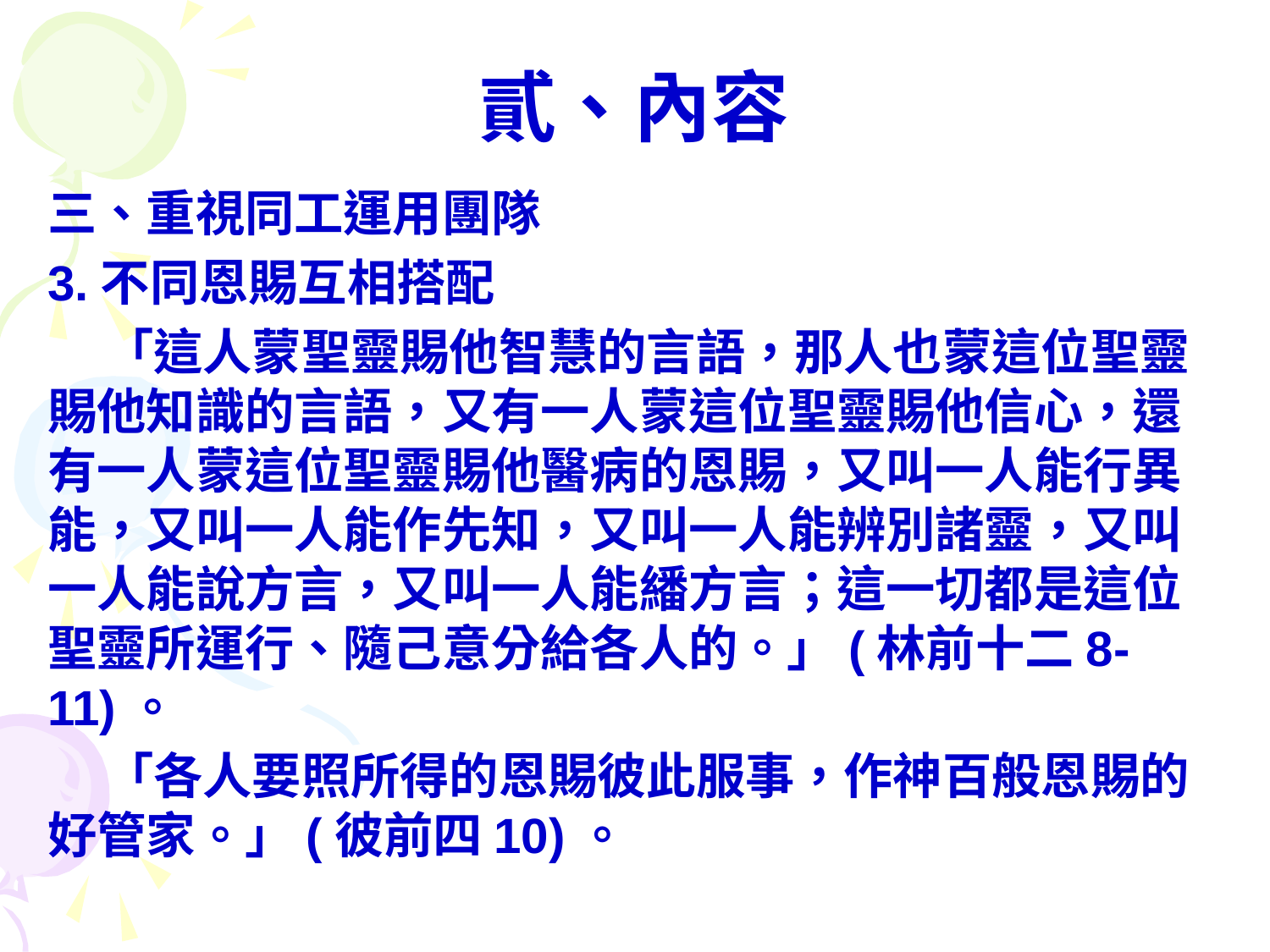

# 貳、內容
三、重視同工運用團隊
3.不同恩賜互相搭配
    「這人蒙聖靈賜他智慧的言語，那人也蒙這位聖靈賜他知識的言語，又有一人蒙這位聖靈賜他信心，還有一人蒙這位聖靈賜他醫病的恩賜，又叫一人能行異能，又叫一人能作先知，又叫一人能辨別諸靈，又叫一人能說方言，又叫一人能繙方言；這一切都是這位聖靈所運行、隨己意分給各人的。」(林前十二8-11)。
    「各人要照所得的恩賜彼此服事，作神百般恩賜的好管家。」(彼前四10)。